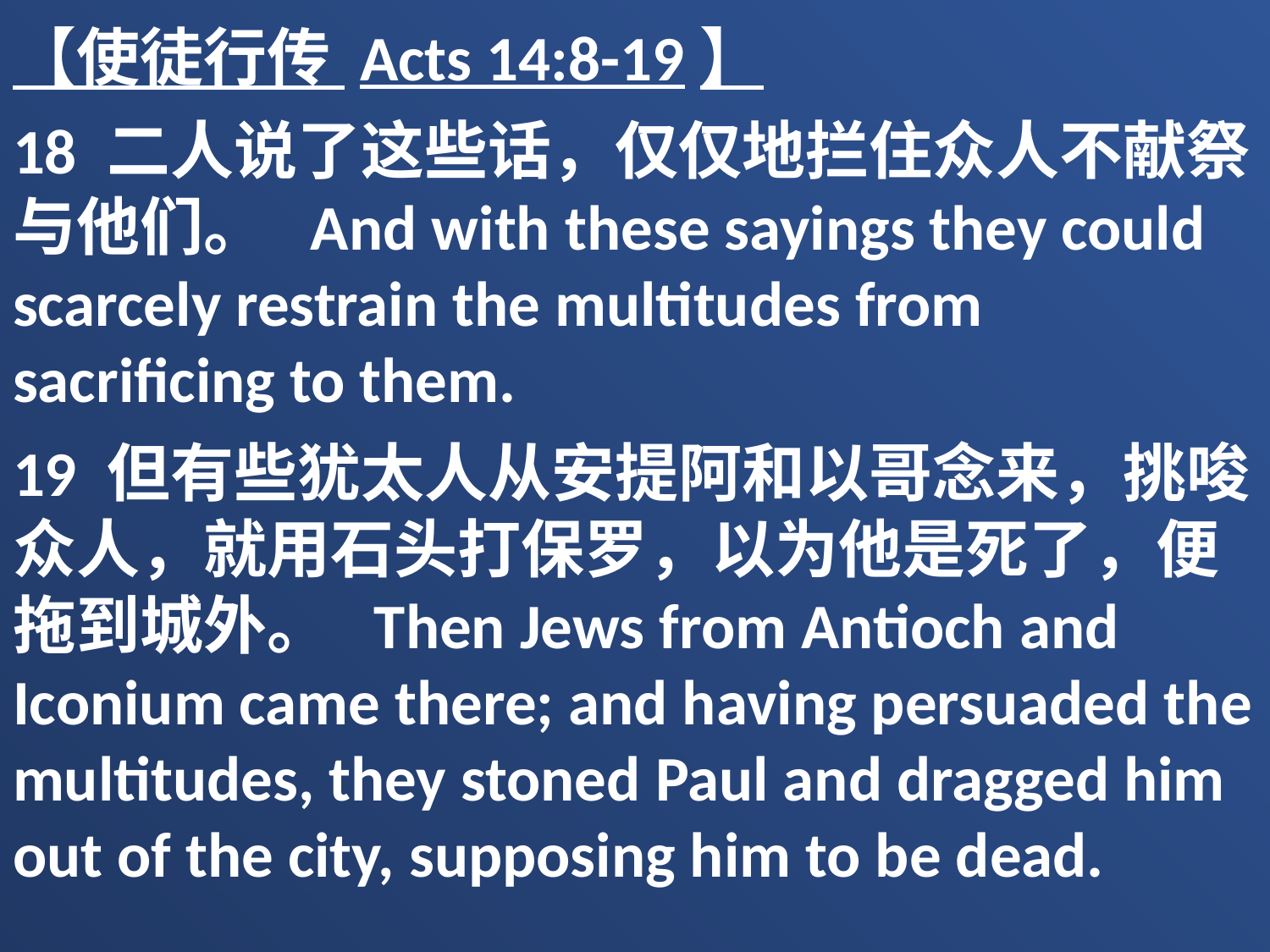

【使徒行传 Acts 14:8-19】
18 二人说了这些话，仅仅地拦住众人不献祭与他们。  And with these sayings they could scarcely restrain the multitudes from sacrificing to them.
19 但有些犹太人从安提阿和以哥念来，挑唆众人，就用石头打保罗，以为他是死了，便拖到城外。  Then Jews from Antioch and Iconium came there; and having persuaded the multitudes, they stoned Paul and dragged him out of the city, supposing him to be dead.